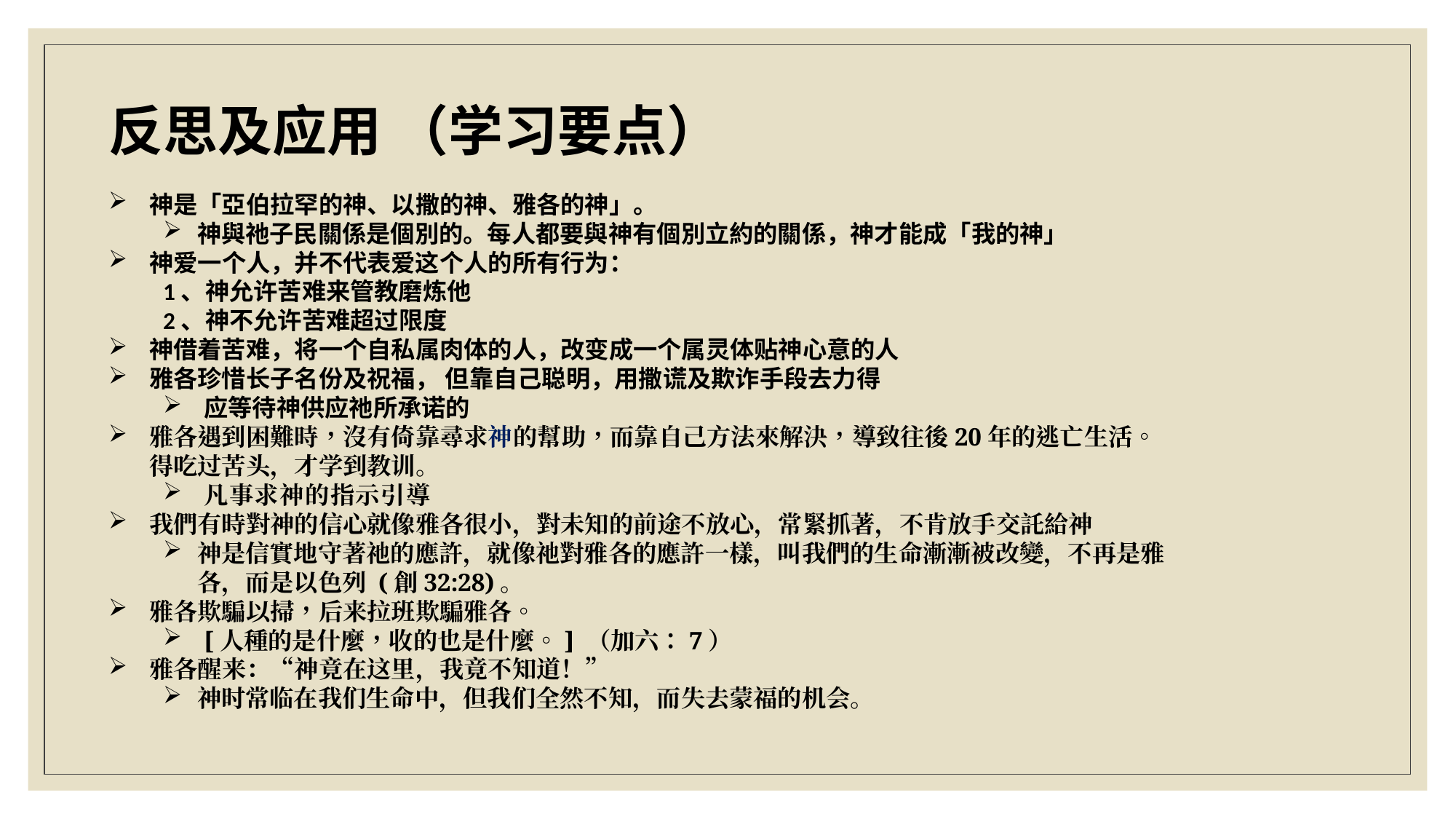

反思及应用 （学习要点）

神是「亞伯拉罕的神、以撒的神、雅各的神」。
神與祂子民關係是個別的。每人都要與神有個別立約的關係，神才能成「我的神」
神爱一个人，并不代表爱这个人的所有行为：
1、神允许苦难来管教磨炼他
2、神不允许苦难超过限度
神借着苦难，将一个自私属肉体的人，改变成一个属灵体贴神心意的人
雅各珍惜长子名份及祝福， 但靠自己聪明，用撒谎及欺诈手段去力得
应等待神供应祂所承诺的
雅各遇到困難時，沒有倚靠尋求神的幫助，而靠自己方法來解決，導致往後20年的逃亡生活。得吃过苦头，才学到教训。
凡事求神的指示引導
我們有時對神的信心就像雅各很小，對未知的前途不放心，常緊抓著，不肯放手交託給神
神是信實地守著祂的應許，就像祂對雅各的應許一樣，叫我們的生命漸漸被改變，不再是雅各，而是以色列 (創32:28)。
雅各欺騙以掃，后来拉班欺騙雅各。
[人種的是什麼，收的也是什麼。] （加六：7）
雅各醒来：“神竟在这里，我竟不知道！”
神时常临在我们生命中，但我们全然不知，而失去蒙福的机会。